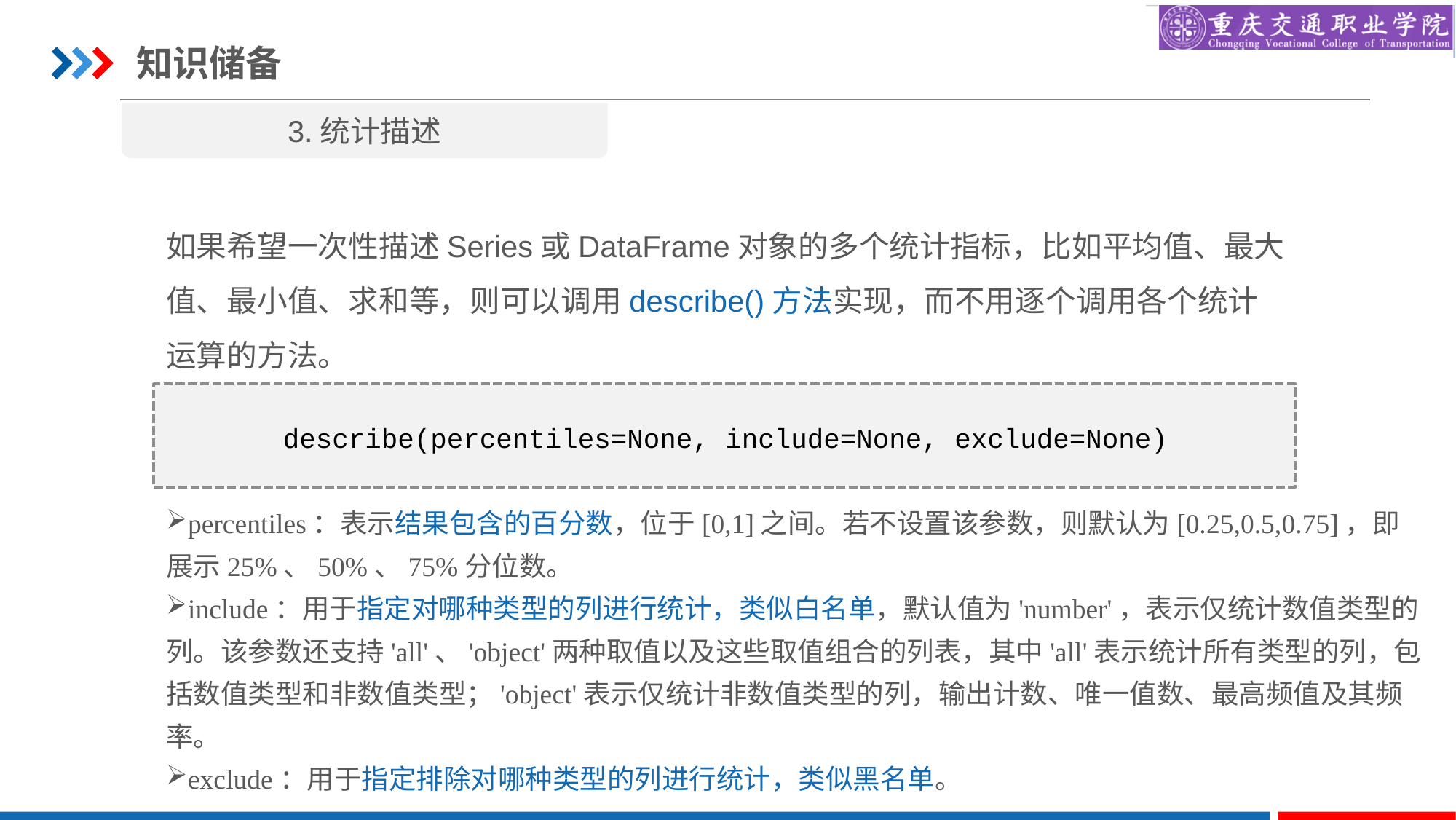

知识储备

3.统计描述
如果希望一次性描述Series或DataFrame对象的多个统计指标，比如平均值、最大值、最小值、求和等，则可以调用describe()方法实现，而不用逐个调用各个统计运算的方法。

describe(percentiles=None, include=None, exclude=None)
percentiles：表示结果包含的百分数，位于[0,1]之间。若不设置该参数，则默认为[0.25,0.5,0.75]，即展示25%、50%、75%分位数。
include：用于指定对哪种类型的列进行统计，类似白名单，默认值为'number'，表示仅统计数值类型的列。该参数还支持'all'、'object'两种取值以及这些取值组合的列表，其中'all'表示统计所有类型的列，包括数值类型和非数值类型；'object'表示仅统计非数值类型的列，输出计数、唯一值数、最高频值及其频率。
exclude：用于指定排除对哪种类型的列进行统计，类似黑名单。